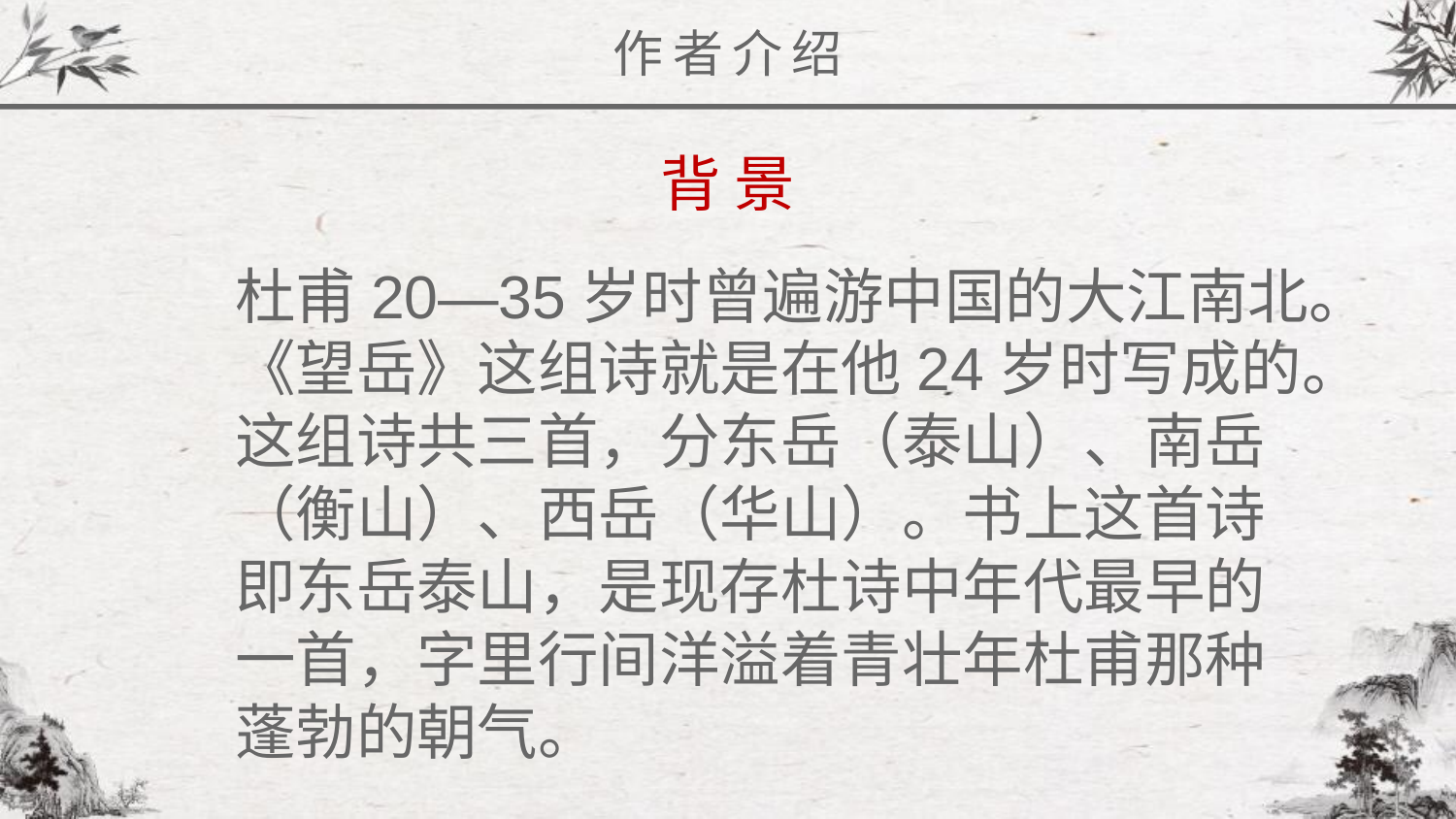

作者介绍

背 景
杜甫20—35岁时曾遍游中国的大江南北。《望岳》这组诗就是在他24岁时写成的。这组诗共三首，分东岳（泰山）、南岳（衡山）、西岳（华山）。书上这首诗即东岳泰山，是现存杜诗中年代最早的一首，字里行间洋溢着青壮年杜甫那种蓬勃的朝气。